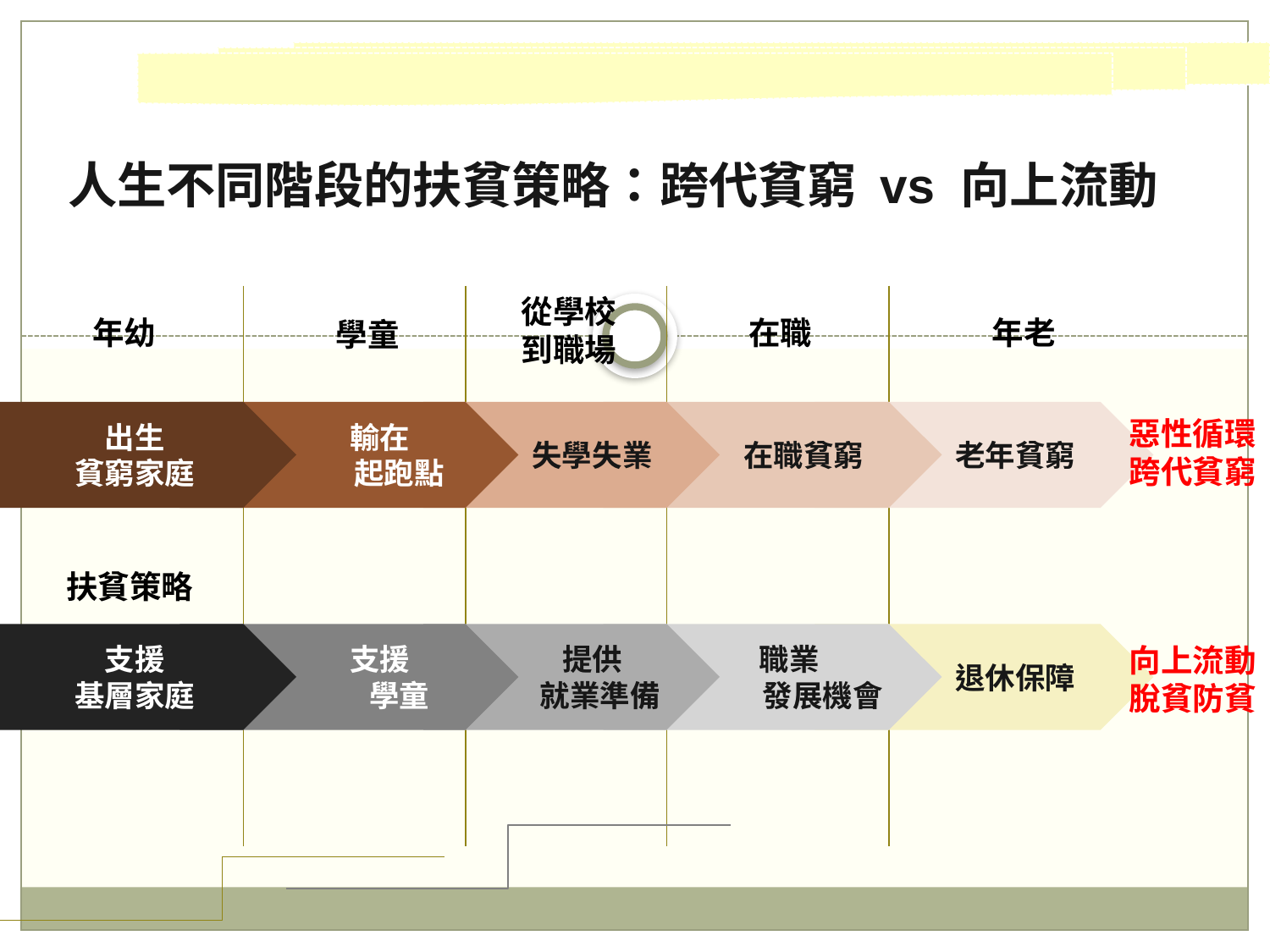

人生不同階段的扶貧策略：跨代貧窮 vs 向上流動
從學校
到職場
年幼
在職
年老
學童
出生
貧窮家庭
            輸在
　	起跑點
         失學失業
            在職貧窮
            老年貧窮
惡性循環
跨代貧窮
扶貧策略
支援
基層家庭
            支援
　	學童
         提供
　        就業準備
　　職業
　	發展機會
            退休保障
向上流動
脫貧防貧